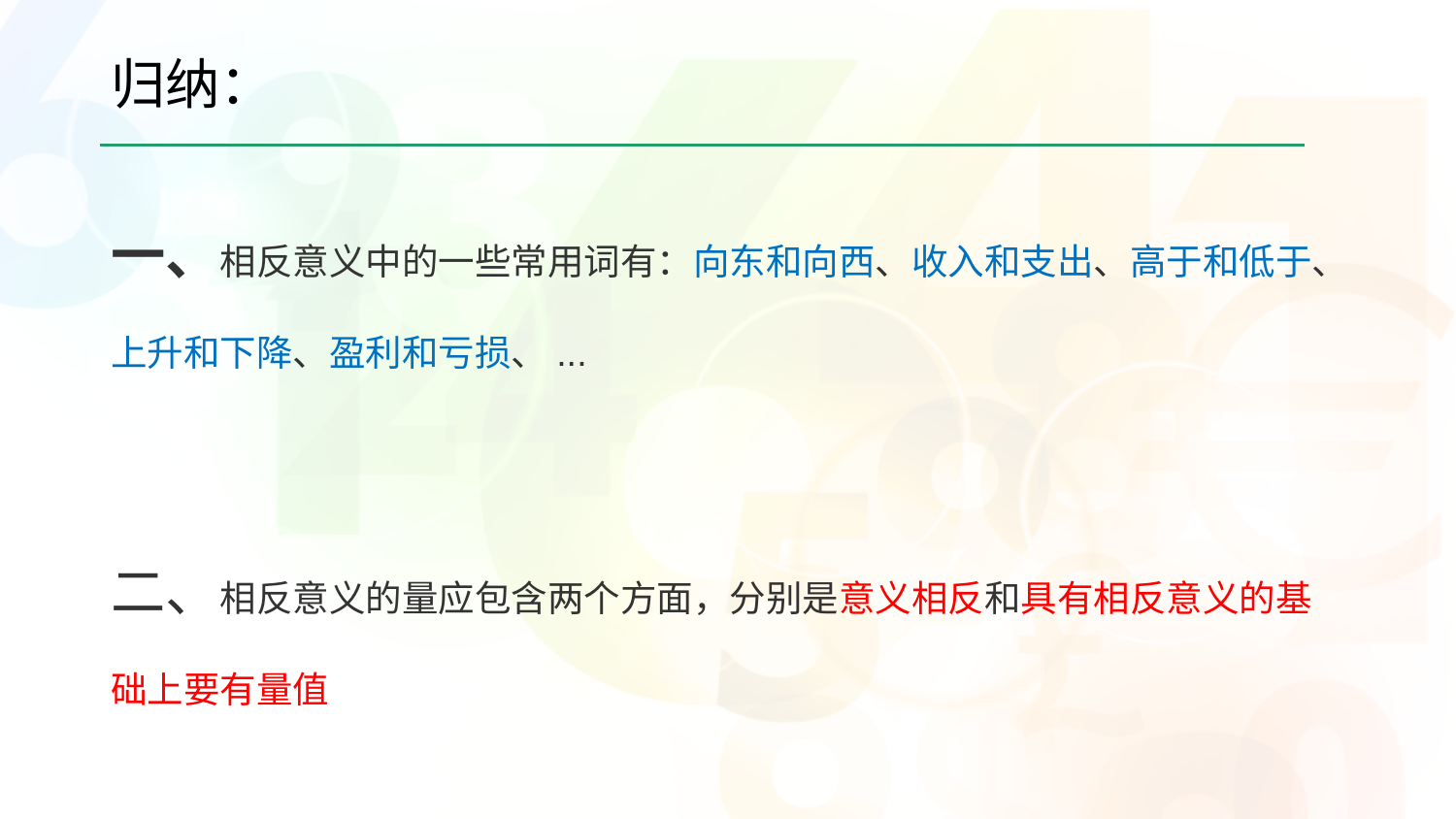

# 归纳：
一、相反意义中的一些常用词有：向东和向西、收入和支出、高于和低于、上升和下降、盈利和亏损、...

二、相反意义的量应包含两个方面，分别是意义相反和具有相反意义的基础上要有量值